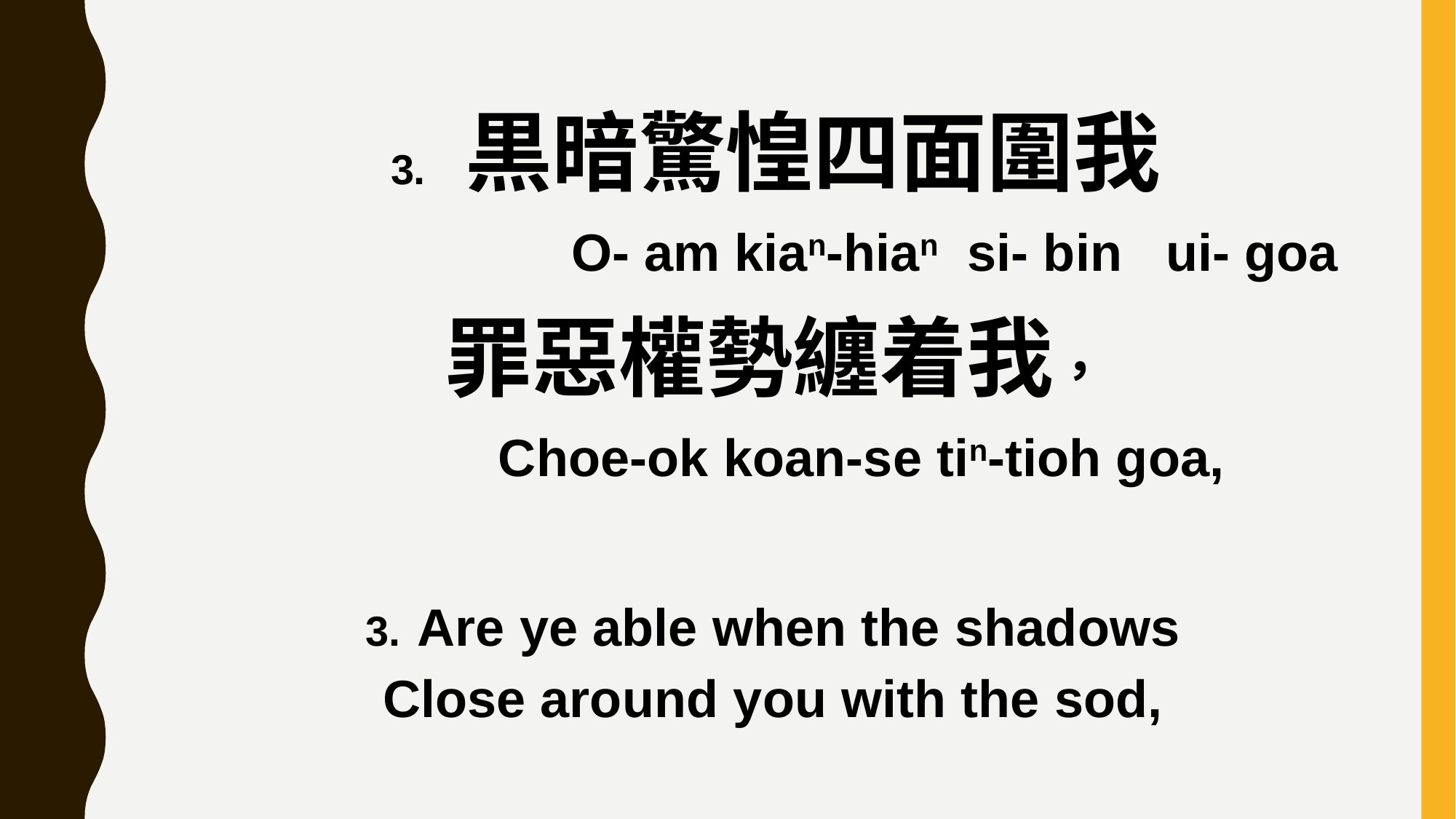

3. 黒暗驚惶四面圍我
                              O- am kian-hian  si- bin   ui- goa
罪惡權勢纏着我，
                         Choe-ok koan-se tin-tioh goa,

3. Are ye able when the shadows
Close around you with the sod,